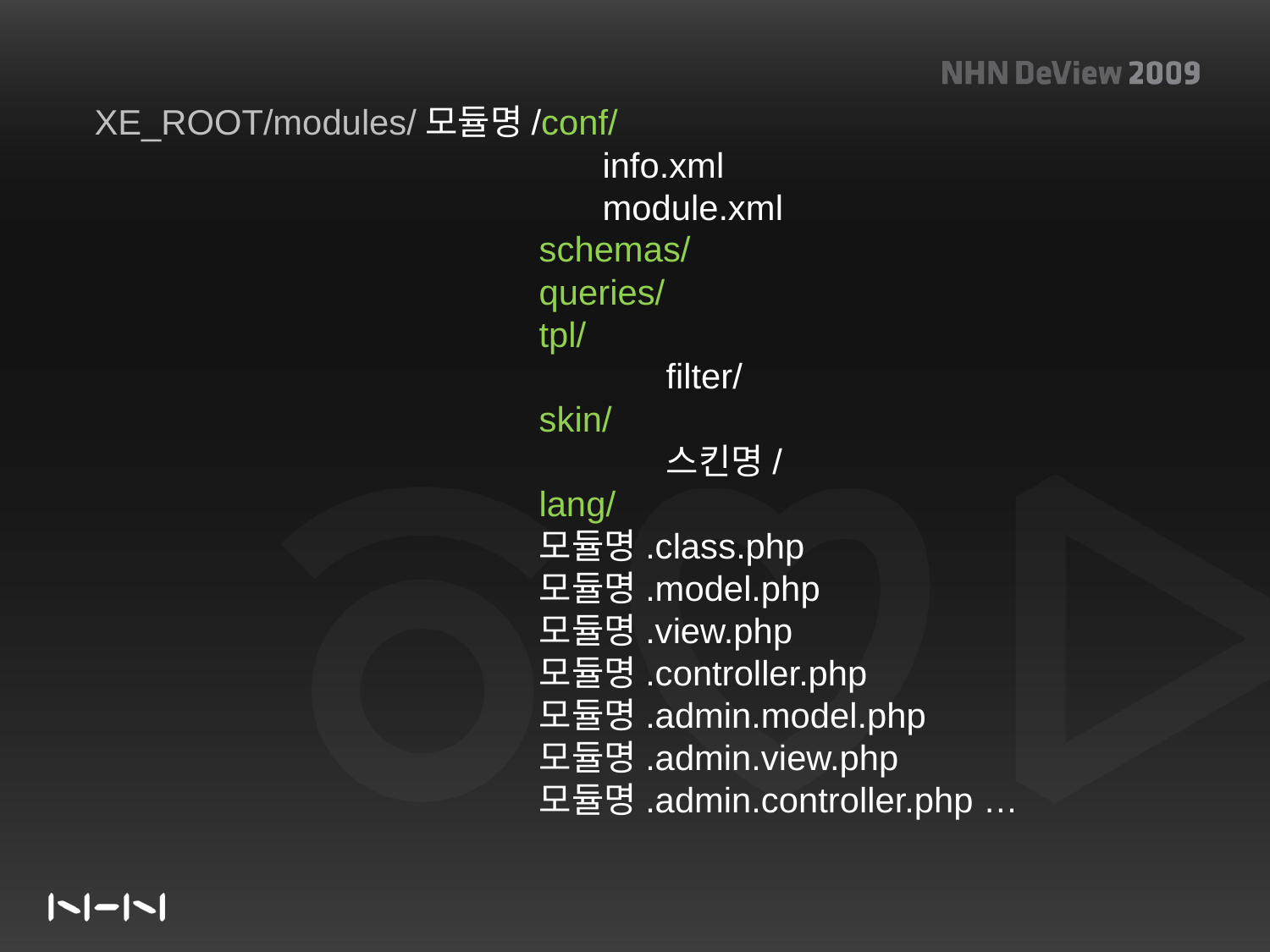

XE_ROOT/modules/모듈명/conf/
info.xml
module.xml
schemas/
queries/
tpl/
	filter/
skin/
	스킨명/
lang/
모듈명.class.php
모듈명.model.php
모듈명.view.php
모듈명.controller.php
모듈명.admin.model.php
모듈명.admin.view.php
모듈명.admin.controller.php …